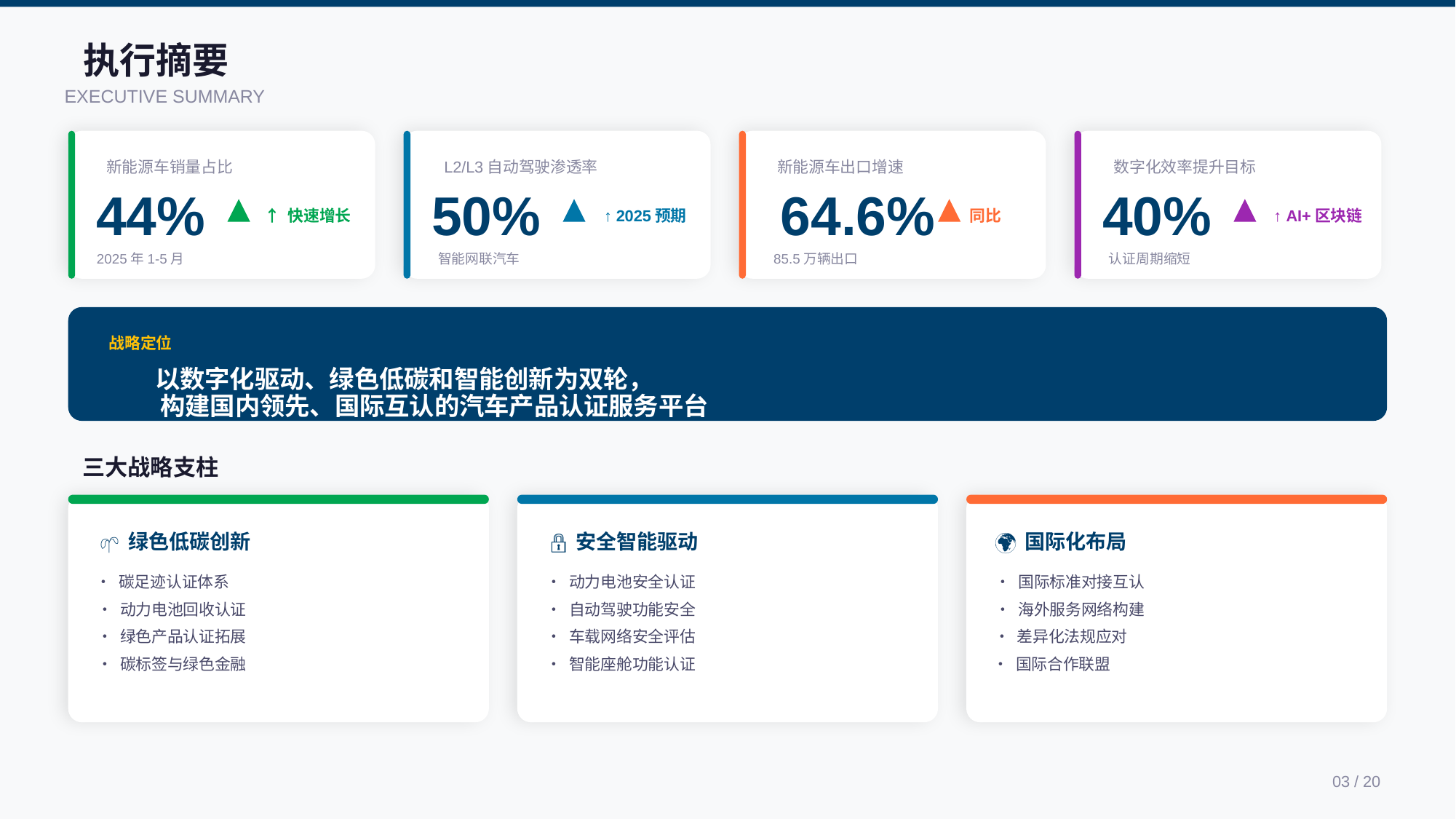

执行摘要
EXECUTIVE SUMMARY

新能源车销量占比
44%

↑ 快速增长
2025年1-5月

L2/L3自动驾驶渗透率
50%

↑ 2025预期
智能网联汽车

新能源车出口增速
64.6%

同比
85.5万辆出口

数字化效率提升目标
40%

↑ AI+区块链
认证周期缩短

战略定位
以数字化驱动、绿色低碳和智能创新为双轮，
构建国内领先、国际互认的汽车产品认证服务平台
三大战略支柱

🌱 绿色低碳创新
• 碳足迹认证体系
• 动力电池回收认证
• 绿色产品认证拓展
• 碳标签与绿色金融

🔒 安全智能驱动
• 动力电池安全认证
• 自动驾驶功能安全
• 车载网络安全评估
• 智能座舱功能认证

🌍 国际化布局
• 国际标准对接互认
• 海外服务网络构建
• 差异化法规应对
• 国际合作联盟
03 / 20